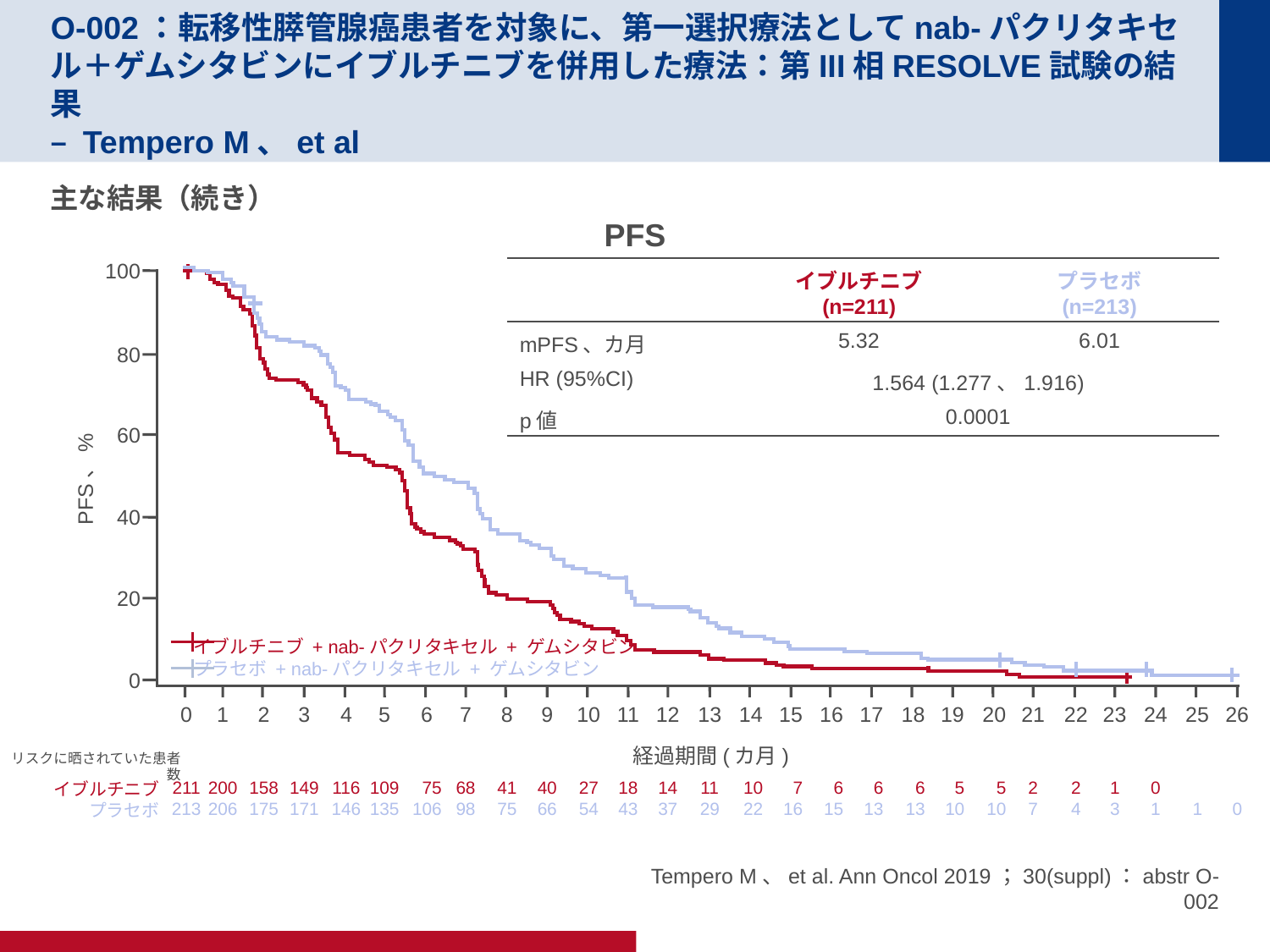

# O-002：転移性膵管腺癌患者を対象に、第一選択療法としてnab-パクリタキセル＋ゲムシタビンにイブルチニブを併用した療法：第III相RESOLVE試験の結果 – Tempero M、et al
主な結果（続き）

PFS
100

80

60

PFS、%
40

20

イブルチニブ + nab-パクリタキセル + ゲムシタビン
プラセボ + nab-パクリタキセル + ゲムシタビン
0

24

0
1
25

1
26

0
0

211
213
1

200
206
2

158
175
3

149
171
4

116
146
5

109
135
6

75
106
7

68
98
8

41
75
9

40
66
10

27
54
11

18
43
12

14
37
13

11
29
14

10
22
15

7
16
16

6
15
17

6
13
18

6
13
19

5
10
20

5
10
21

2
7
22

2
4
23

1
3
経過期間(カ月)
イブルチニブ
プラセボ
|  | イブルチニブ (n=211) | プラセボ (n=213) |
| --- | --- | --- |
| mPFS、カ月 | 5.32 | 6.01 |
| HR (95%CI) | 1.564 (1.277、1.916) |  |
| p値 | 0.0001 |  |
リスクに晒されていた患者数
Tempero M、et al. Ann Oncol 2019；30(suppl)：abstr O-002